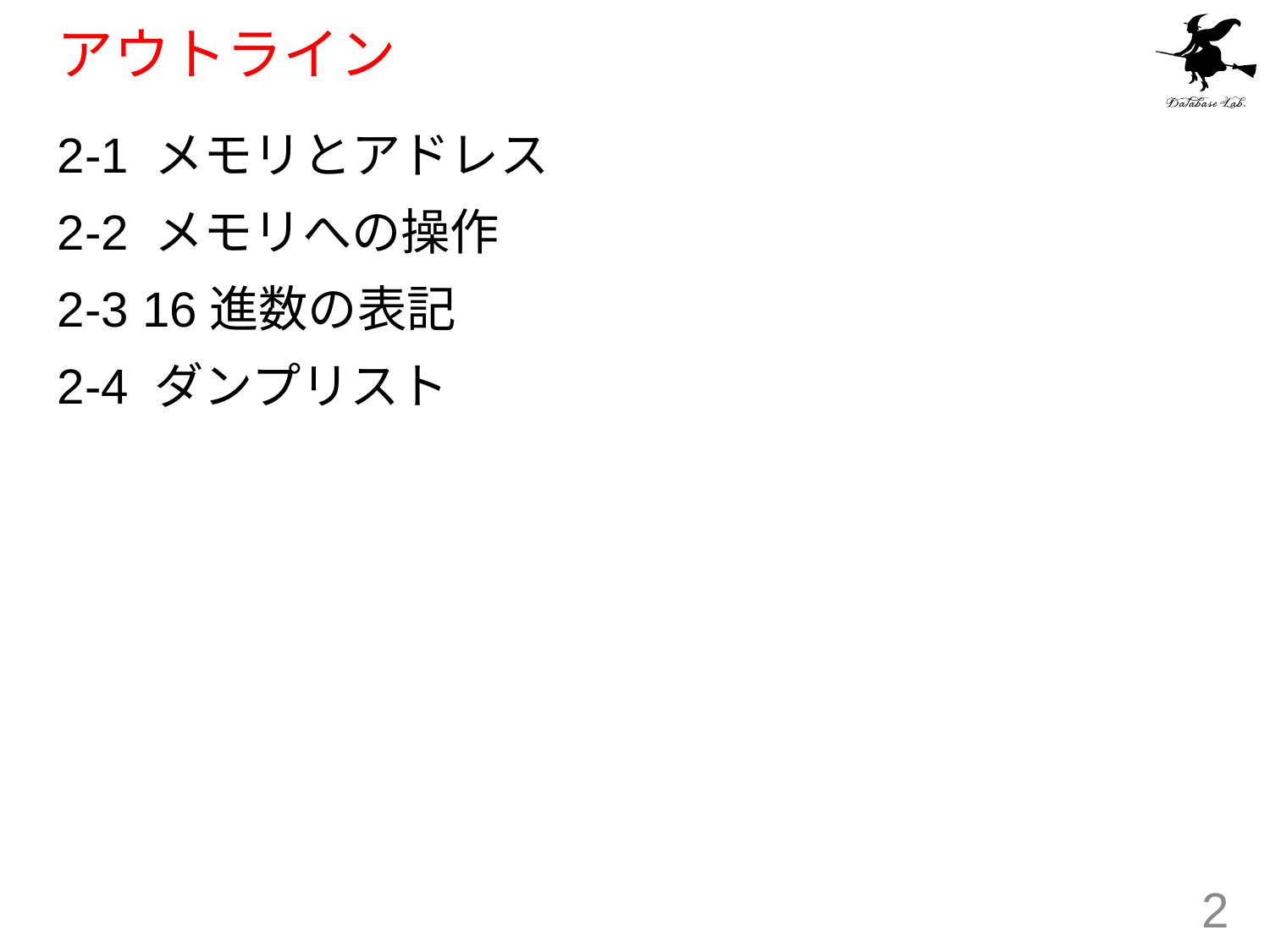

# アウトライン
2-1 メモリとアドレス
2-2 メモリへの操作
2-3 16進数の表記
2-4 ダンプリスト
2